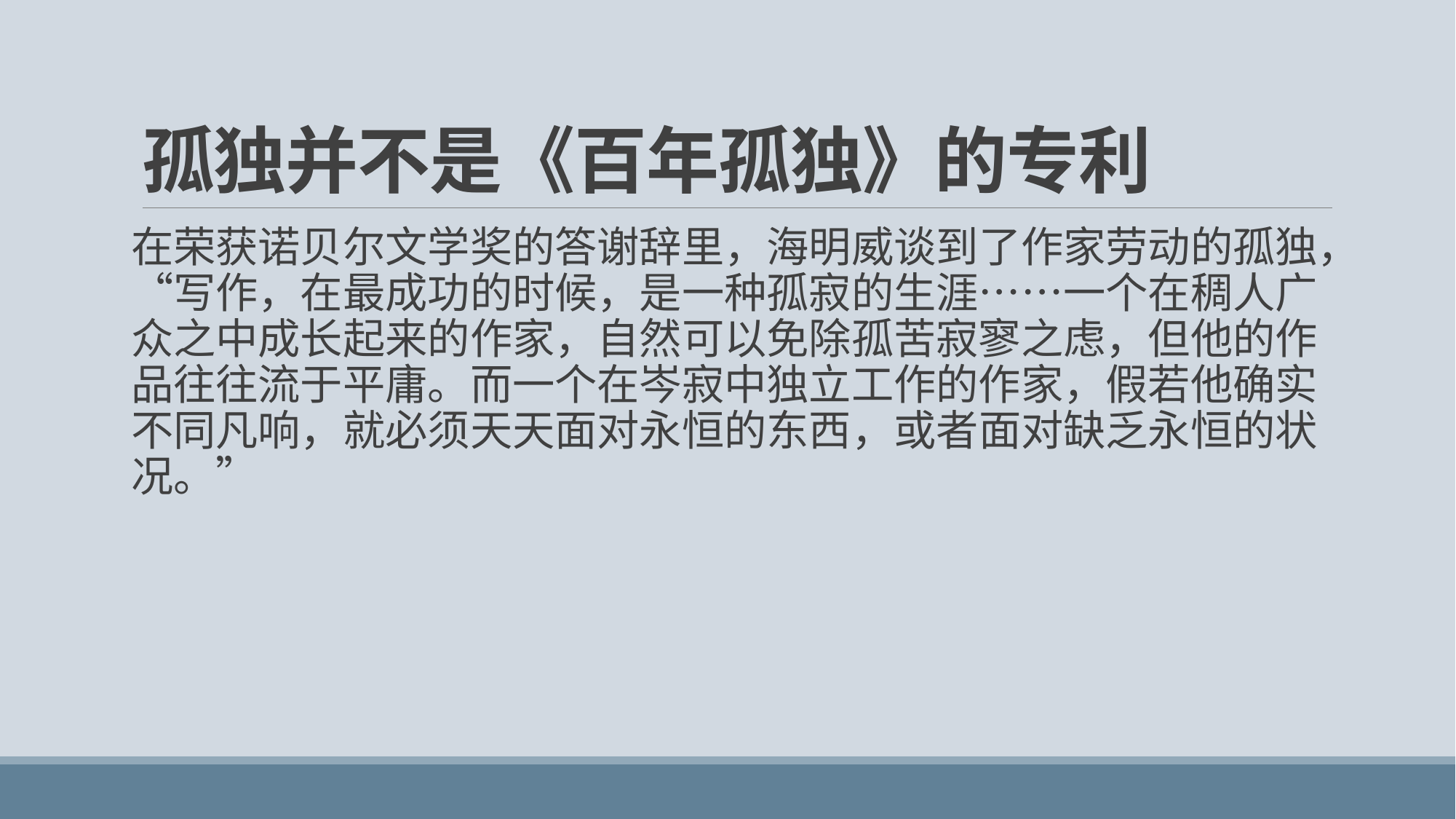

# 孤独并不是《百年孤独》的专利
在荣获诺贝尔文学奖的答谢辞里，海明威谈到了作家劳动的孤独，“写作，在最成功的时候，是一种孤寂的生涯……一个在稠人广众之中成长起来的作家，自然可以免除孤苦寂寥之虑，但他的作品往往流于平庸。而一个在岑寂中独立工作的作家，假若他确实不同凡响，就必须天天面对永恒的东西，或者面对缺乏永恒的状况。”